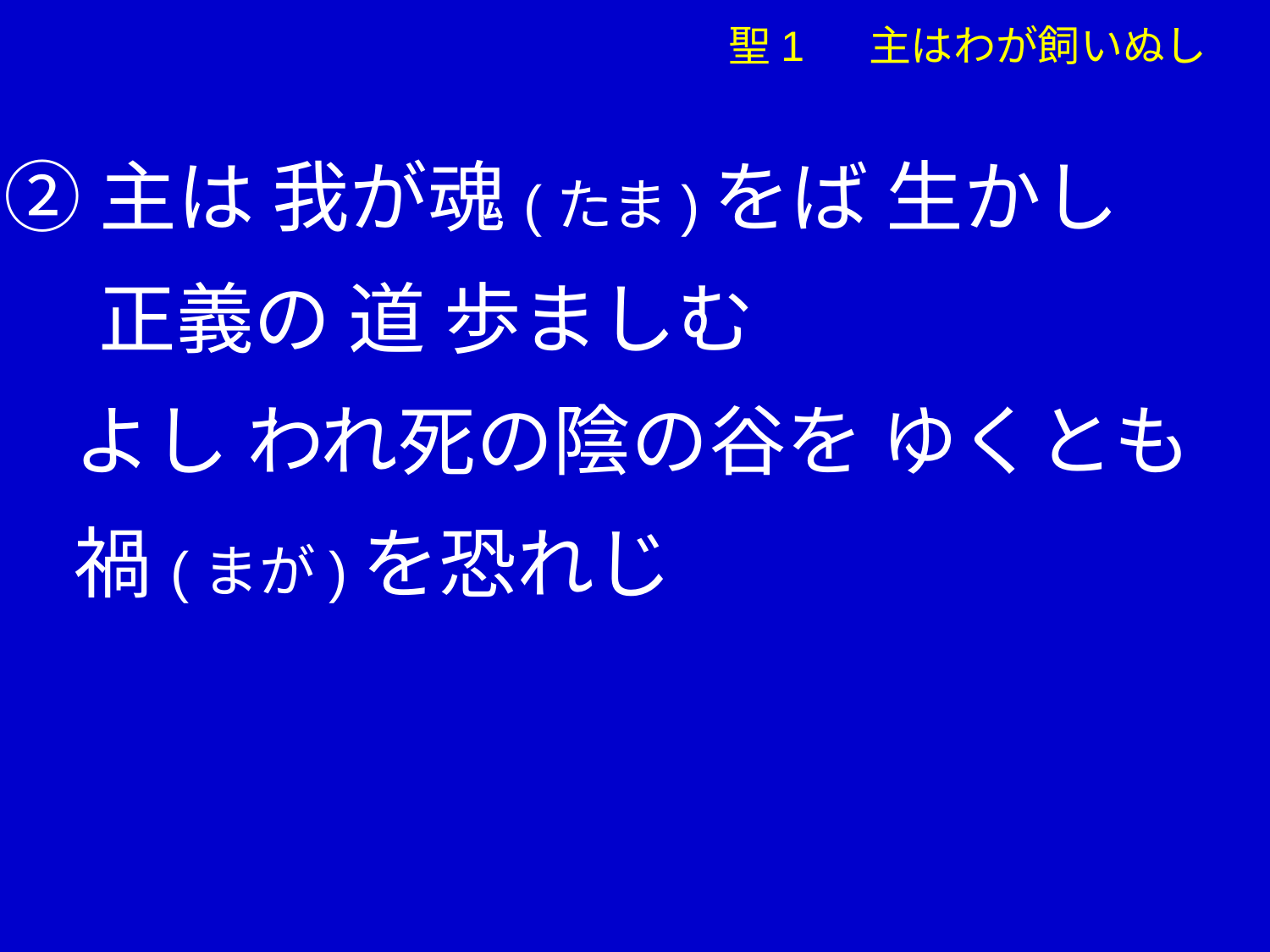

聖1 　主はわが飼いぬし
②主は 我が魂(たま)をば 生かし
　 正義の 道 歩ましむ
   よし われ死の陰の谷を ゆくとも
   禍(まが)を恐れじ